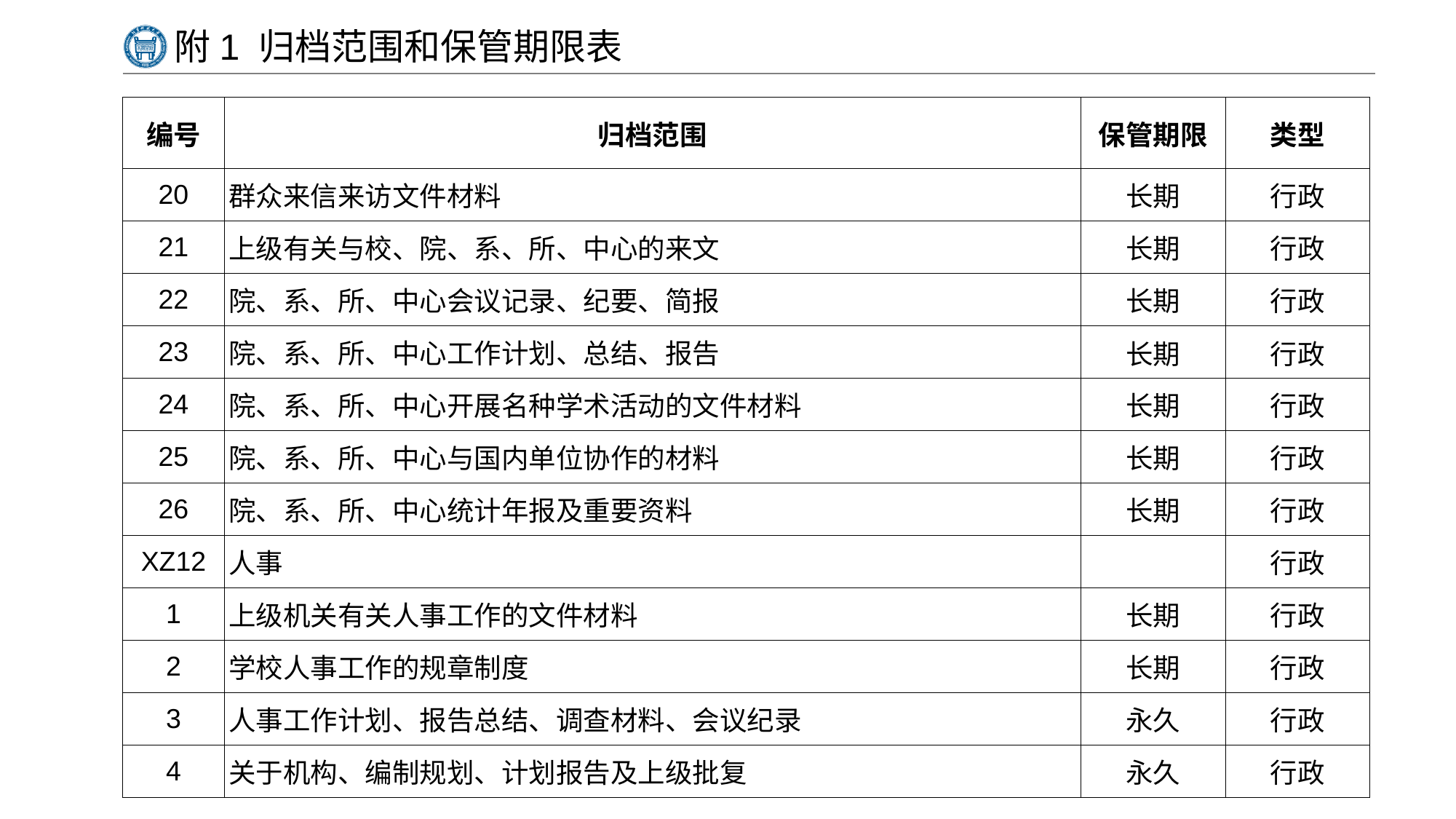

# 附1 归档范围和保管期限表
| 编号 | 归档范围 | 保管期限 | 类型 |
| --- | --- | --- | --- |
| 20 | 群众来信来访文件材料 | 长期 | 行政 |
| 21 | 上级有关与校、院、系、所、中心的来文 | 长期 | 行政 |
| 22 | 院、系、所、中心会议记录、纪要、简报 | 长期 | 行政 |
| 23 | 院、系、所、中心工作计划、总结、报告 | 长期 | 行政 |
| 24 | 院、系、所、中心开展名种学术活动的文件材料 | 长期 | 行政 |
| 25 | 院、系、所、中心与国内单位协作的材料 | 长期 | 行政 |
| 26 | 院、系、所、中心统计年报及重要资料 | 长期 | 行政 |
| XZ12 | 人事 |  | 行政 |
| 1 | 上级机关有关人事工作的文件材料 | 长期 | 行政 |
| 2 | 学校人事工作的规章制度 | 长期 | 行政 |
| 3 | 人事工作计划、报告总结、调查材料、会议纪录 | 永久 | 行政 |
| 4 | 关于机构、编制规划、计划报告及上级批复 | 永久 | 行政 |